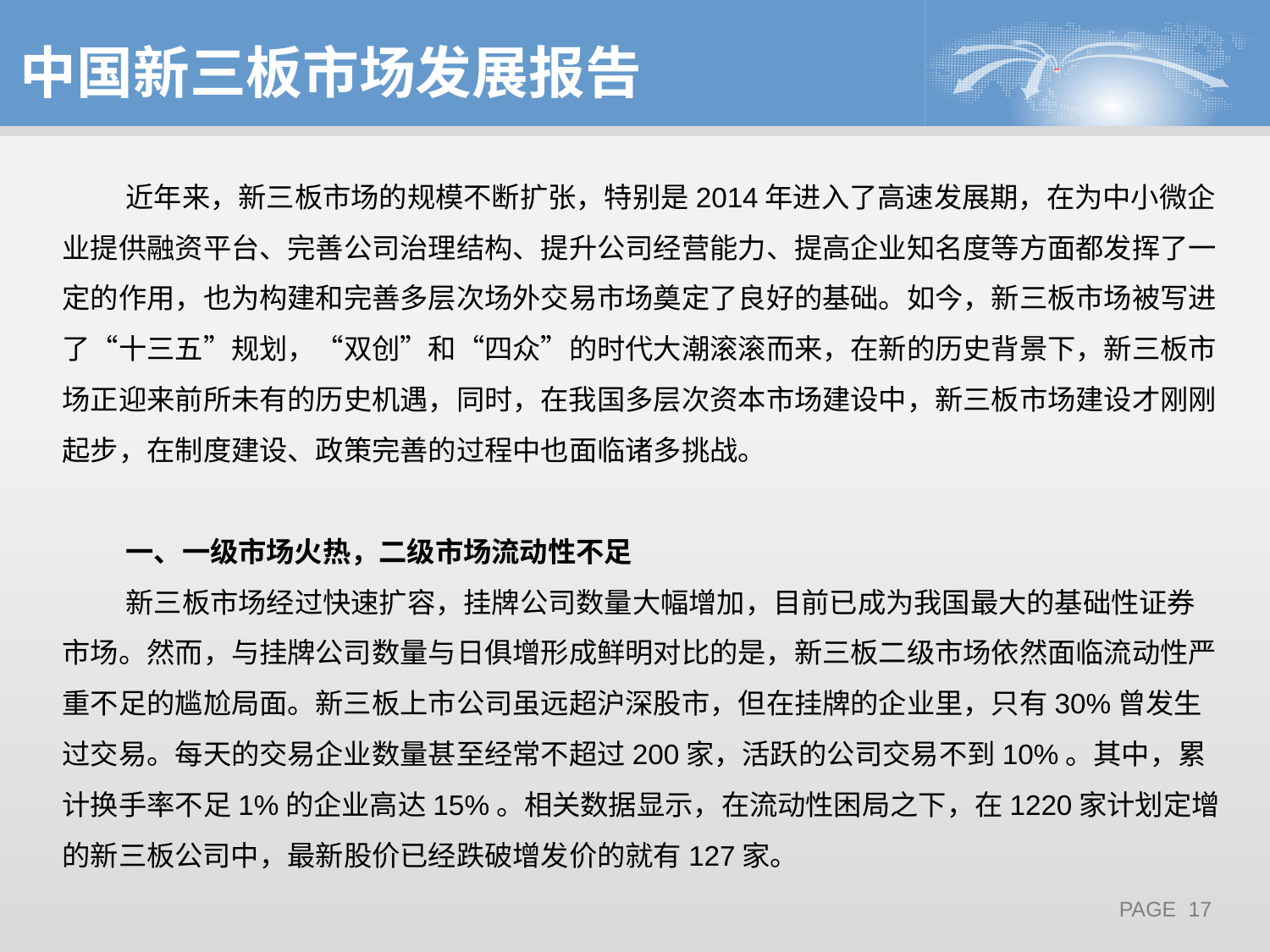

中国新三板市场发展报告
近年来，新三板市场的规模不断扩张，特别是2014年进入了高速发展期，在为中小微企业提供融资平台、完善公司治理结构、提升公司经营能力、提高企业知名度等方面都发挥了一定的作用，也为构建和完善多层次场外交易市场奠定了良好的基础。如今，新三板市场被写进了“十三五”规划，“双创”和“四众”的时代大潮滚滚而来，在新的历史背景下，新三板市场正迎来前所未有的历史机遇，同时，在我国多层次资本市场建设中，新三板市场建设才刚刚起步，在制度建设、政策完善的过程中也面临诸多挑战。

一、一级市场火热，二级市场流动性不足
新三板市场经过快速扩容，挂牌公司数量大幅增加，目前已成为我国最大的基础性证券市场。然而，与挂牌公司数量与日俱增形成鲜明对比的是，新三板二级市场依然面临流动性严重不足的尴尬局面。新三板上市公司虽远超沪深股市，但在挂牌的企业里，只有30%曾发生过交易。每天的交易企业数量甚至经常不超过200家，活跃的公司交易不到10%。其中，累计换手率不足1%的企业高达15%。相关数据显示，在流动性困局之下，在1220家计划定增的新三板公司中，最新股价已经跌破增发价的就有127家。